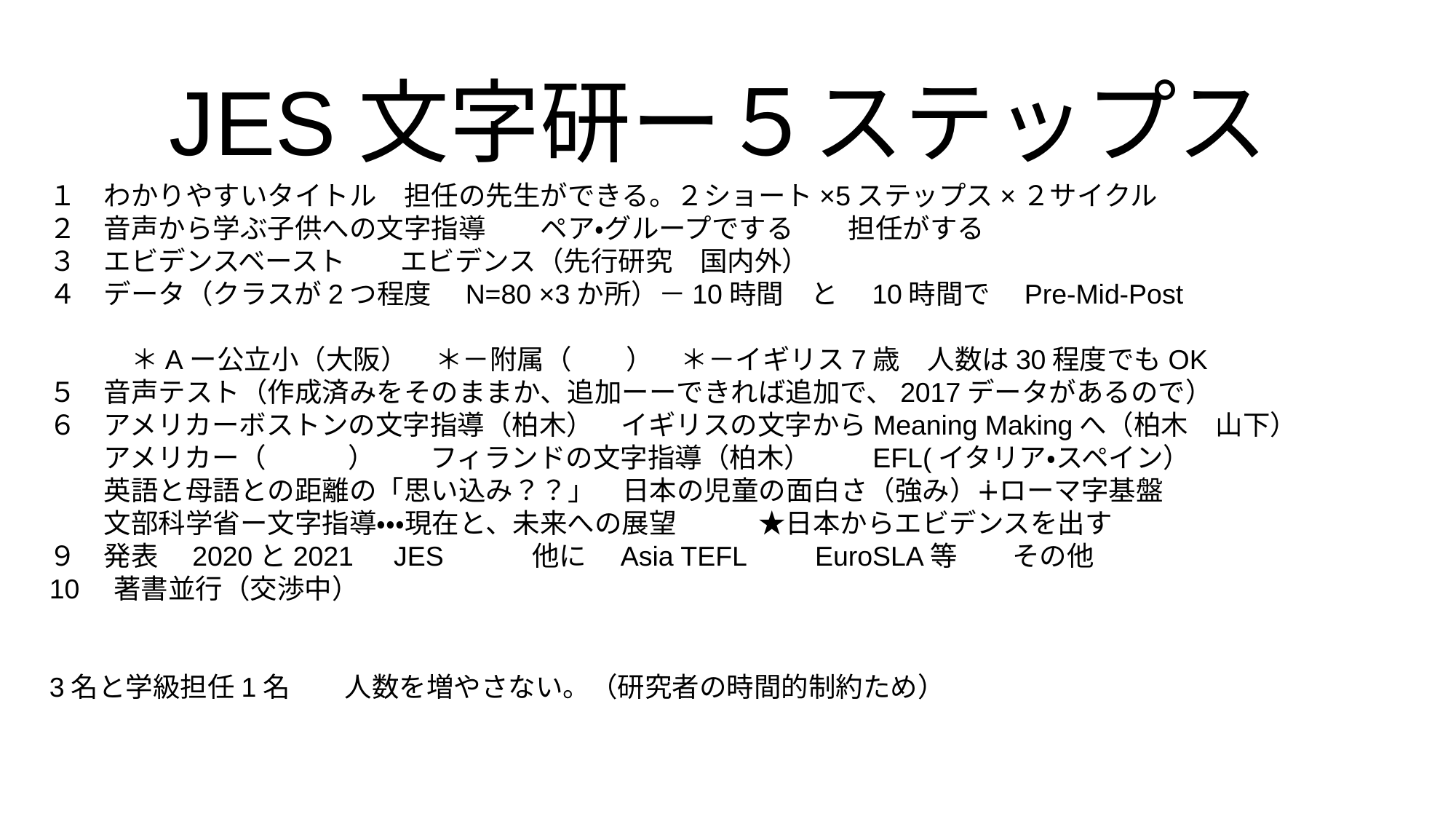

# JES文字研ー５ステップス
１　わかりやすいタイトル　担任の先生ができる。２ショート×5ステップス×２サイクル
２　音声から学ぶ子供への文字指導　　ペア・グループでする　　担任がする
３　エビデンスベースト　　エビデンス（先行研究　国内外）
４　データ（クラスが2つ程度　N=80 ×3か所）－10時間　と　10時間で　Pre-Mid-Post

　　　＊Aー公立小（大阪）　＊－附属（　　）　＊－イギリス7歳　人数は30程度でもOK
５　音声テスト（作成済みをそのままか、追加ーーできれば追加で、2017データがあるので）
６　アメリカーボストンの文字指導（柏木）　イギリスの文字からMeaning Makingへ（柏木　山下）
　　アメリカー（　　　）　　フィランドの文字指導（柏木）　　EFL(イタリア・スペイン）
　　英語と母語との距離の「思い込み？？」　日本の児童の面白さ（強み）∔ローマ字基盤
　　文部科学省ー文字指導・・・現在と、未来への展望　　　★日本からエビデンスを出す
９　発表　2020と2021　JES　　　他に　Asia TEFL　　EuroSLA等　　その他
10　著書並行（交渉中）

3名と学級担任1名　　人数を増やさない。（研究者の時間的制約ため）